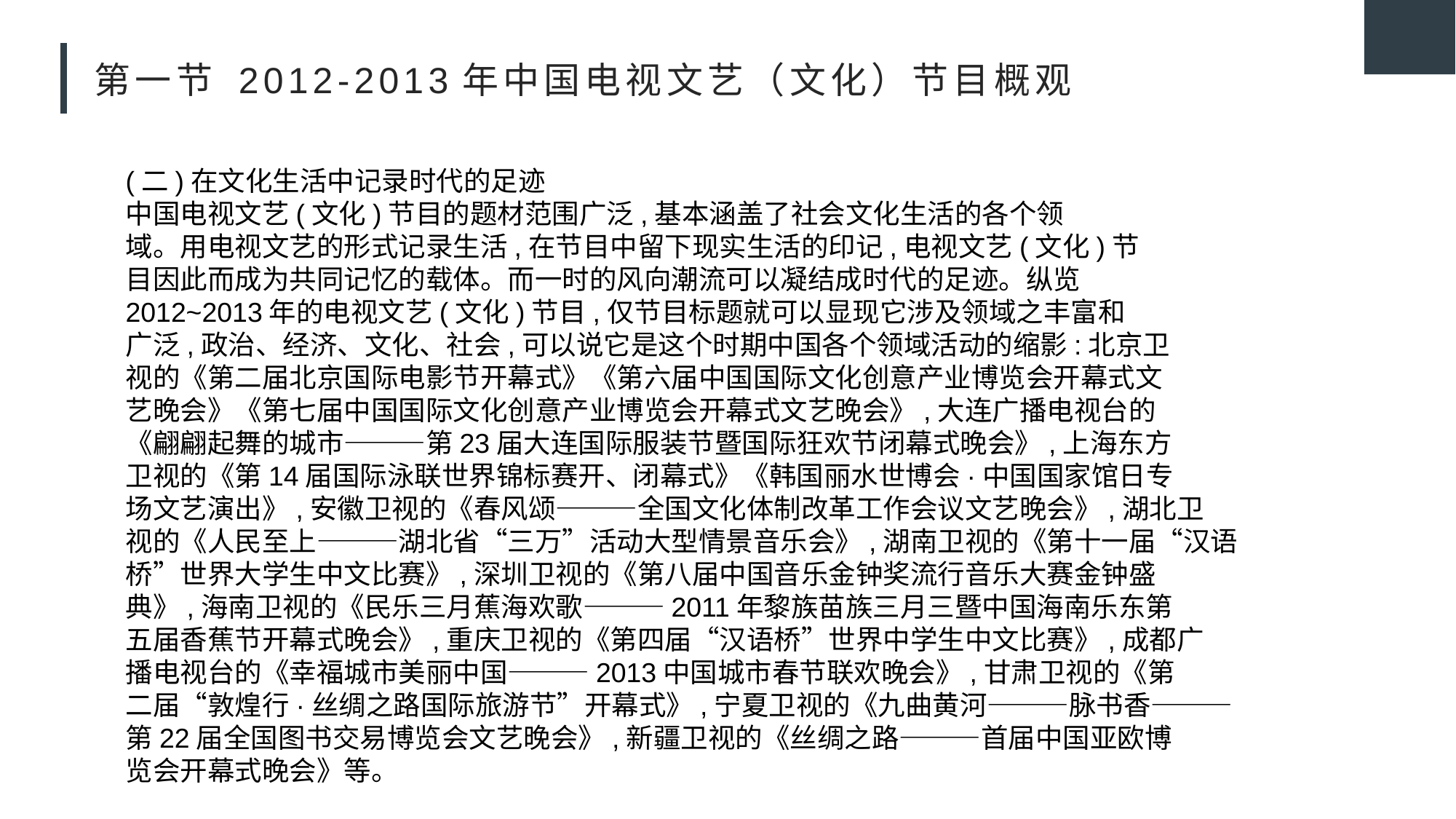

# 第一节 2012-2013年中国电视文艺（文化）节目概观
(二)在文化生活中记录时代的足迹
中国电视文艺(文化)节目的题材范围广泛,基本涵盖了社会文化生活的各个领
域。用电视文艺的形式记录生活,在节目中留下现实生活的印记,电视文艺(文化)节
目因此而成为共同记忆的载体。而一时的风向潮流可以凝结成时代的足迹。纵览
2012~2013年的电视文艺(文化)节目,仅节目标题就可以显现它涉及领域之丰富和
广泛,政治、经济、文化、社会,可以说它是这个时期中国各个领域活动的缩影:北京卫
视的《第二届北京国际电影节开幕式》《第六届中国国际文化创意产业博览会开幕式文
艺晚会》《第七届中国国际文化创意产业博览会开幕式文艺晚会》,大连广播电视台的
《翩翩起舞的城市———第23届大连国际服装节暨国际狂欢节闭幕式晚会》,上海东方
卫视的《第14届国际泳联世界锦标赛开、闭幕式》《韩国丽水世博会·中国国家馆日专
场文艺演出》,安徽卫视的《春风颂———全国文化体制改革工作会议文艺晚会》,湖北卫
视的《人民至上———湖北省“三万”活动大型情景音乐会》,湖南卫视的《第十一届“汉语
桥”世界大学生中文比赛》,深圳卫视的《第八届中国音乐金钟奖流行音乐大赛金钟盛
典》,海南卫视的《民乐三月蕉海欢歌———2011年黎族苗族三月三暨中国海南乐东第
五届香蕉节开幕式晚会》,重庆卫视的《第四届“汉语桥”世界中学生中文比赛》,成都广
播电视台的《幸福城市美丽中国———2013中国城市春节联欢晚会》,甘肃卫视的《第
二届“敦煌行·丝绸之路国际旅游节”开幕式》,宁夏卫视的《九曲黄河———脉书香———
第22届全国图书交易博览会文艺晚会》,新疆卫视的《丝绸之路———首届中国亚欧博
览会开幕式晚会》等。